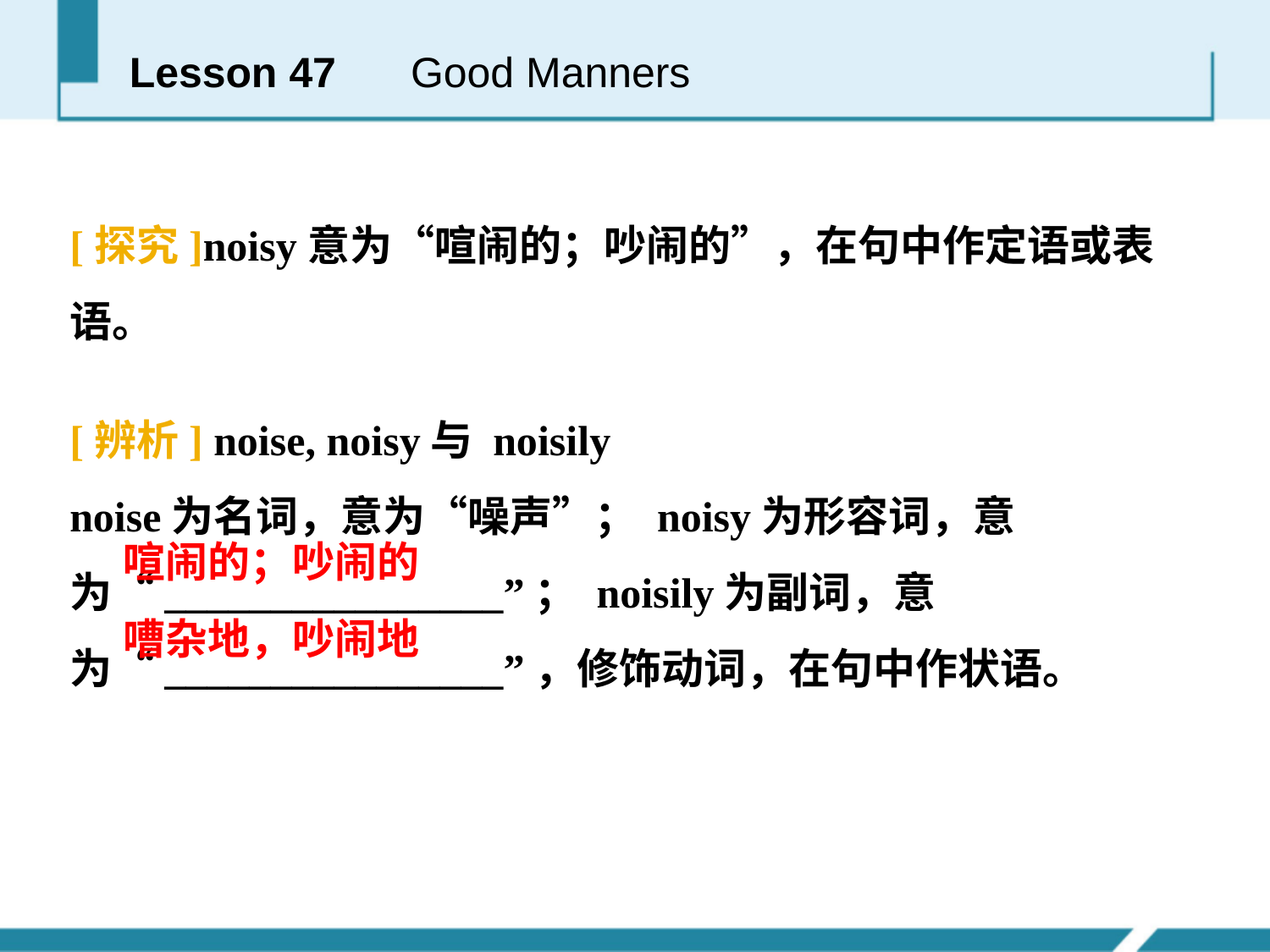

Lesson 47 　Good Manners

[探究]noisy意为“喧闹的；吵闹的”，在句中作定语或表语。

[辨析] noise, noisy与 noisily
noise为名词，意为“噪声”； noisy为形容词，意为“________________”； noisily为副词，意为“________________”，修饰动词，在句中作状语。
喧闹的；吵闹的
嘈杂地，吵闹地